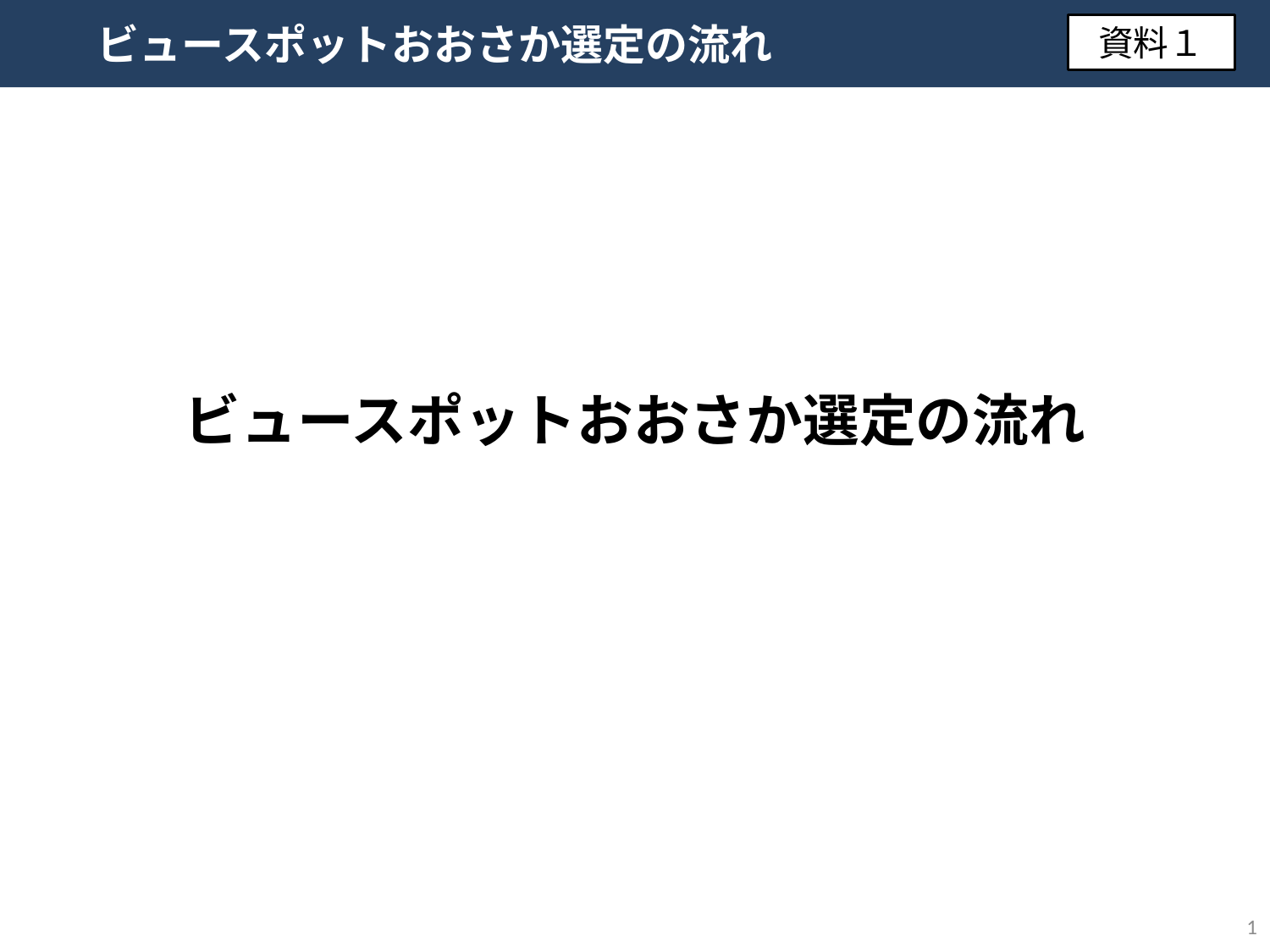

ビュースポットおおさか選定の流れ
資料１
ビュースポットおおさか選定の流れ
1